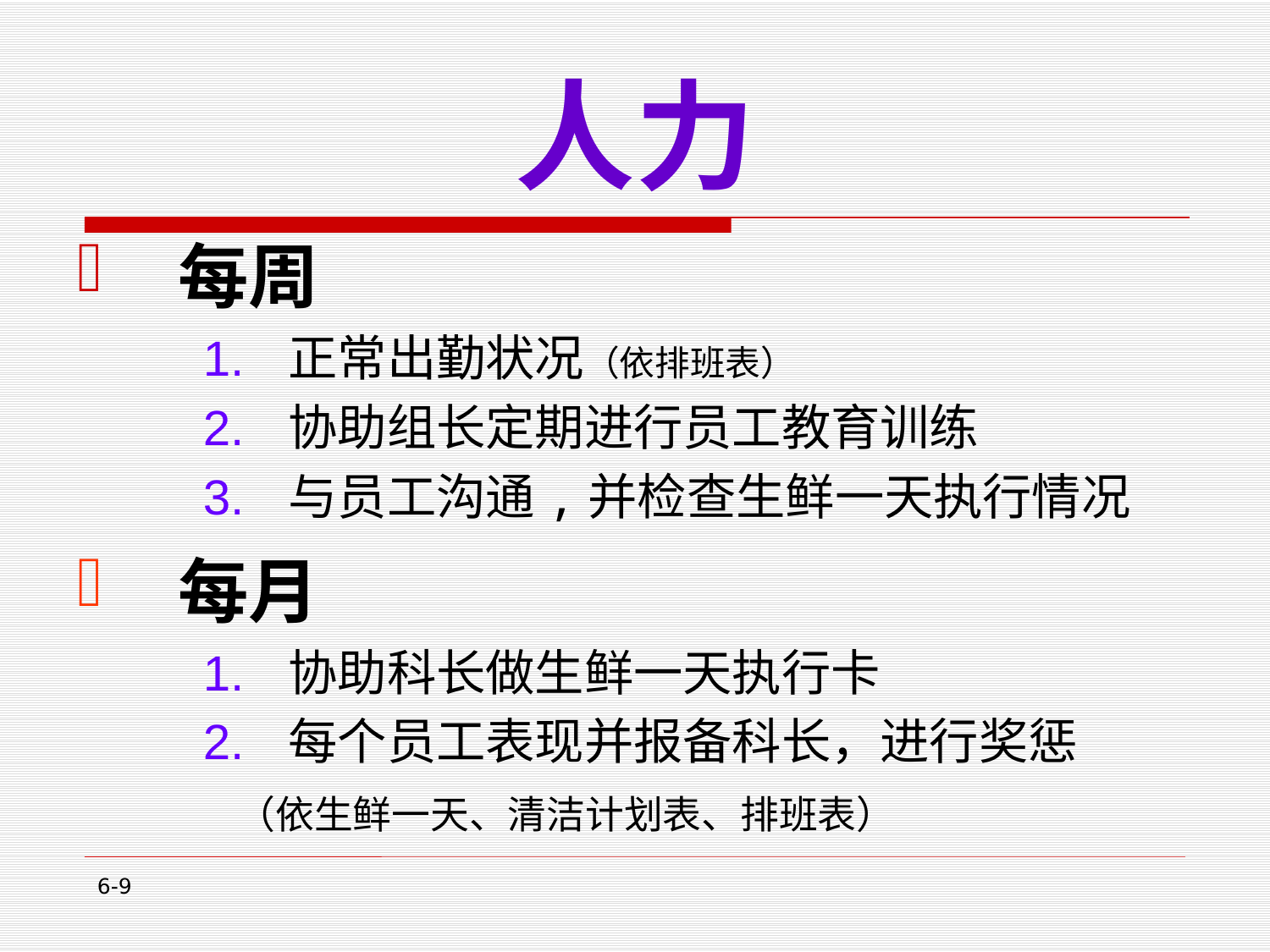

# 人力
每周
正常出勤状况（依排班表）
协助组长定期进行员工教育训练
与员工沟通,并检查生鲜一天执行情况
每月
协助科长做生鲜一天执行卡
每个员工表现并报备科长，进行奖惩
  （依生鲜一天、清洁计划表、排班表）
6-9
6